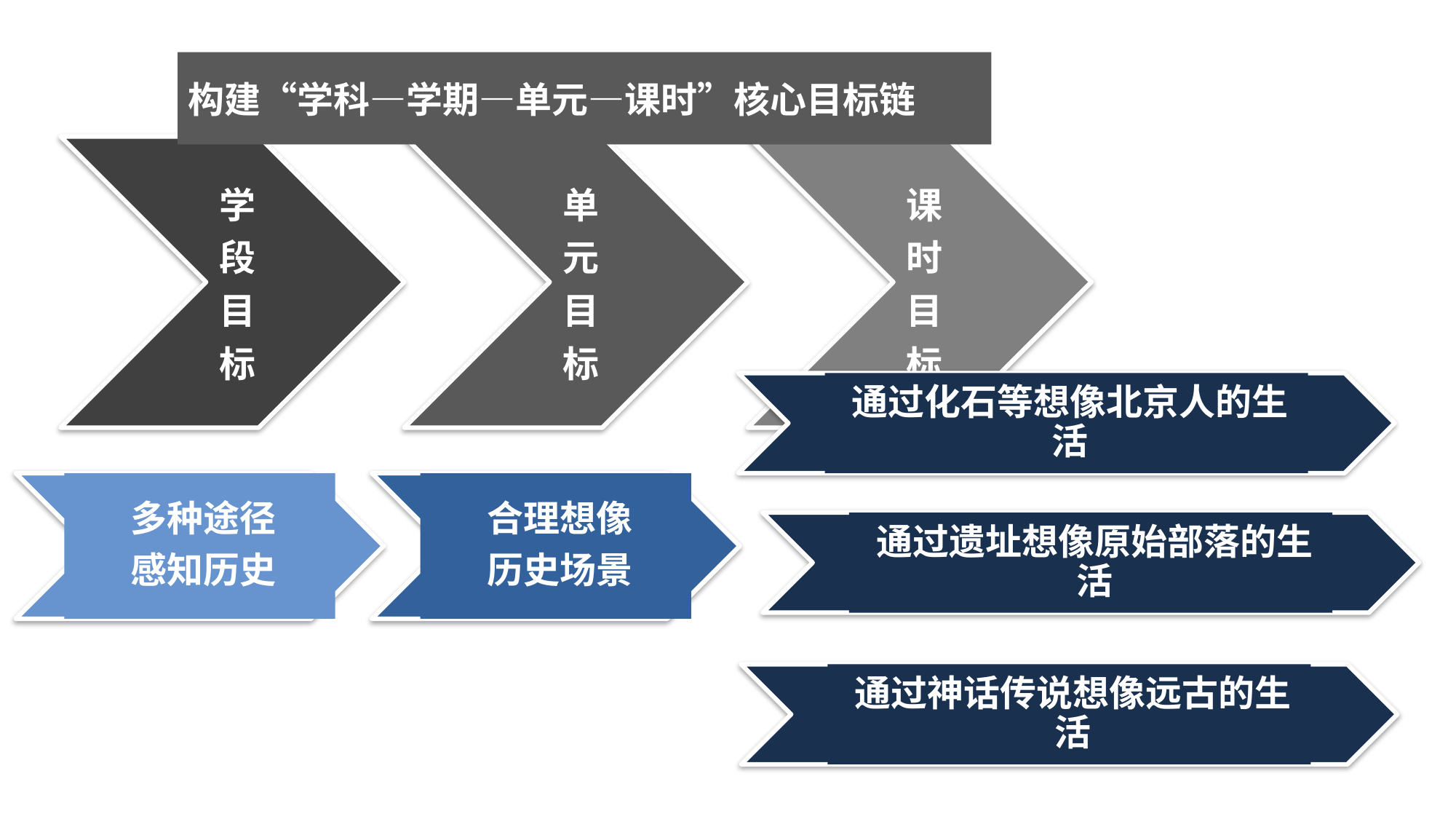

构建“学科—学期—单元—课时”核心目标链
学段目标
单元目标
课时目标

通过化石等想像北京人的生活

多种途径
感知历史

合理想像
历史场景

通过遗址想像原始部落的生活

通过神话传说想像远古的生活